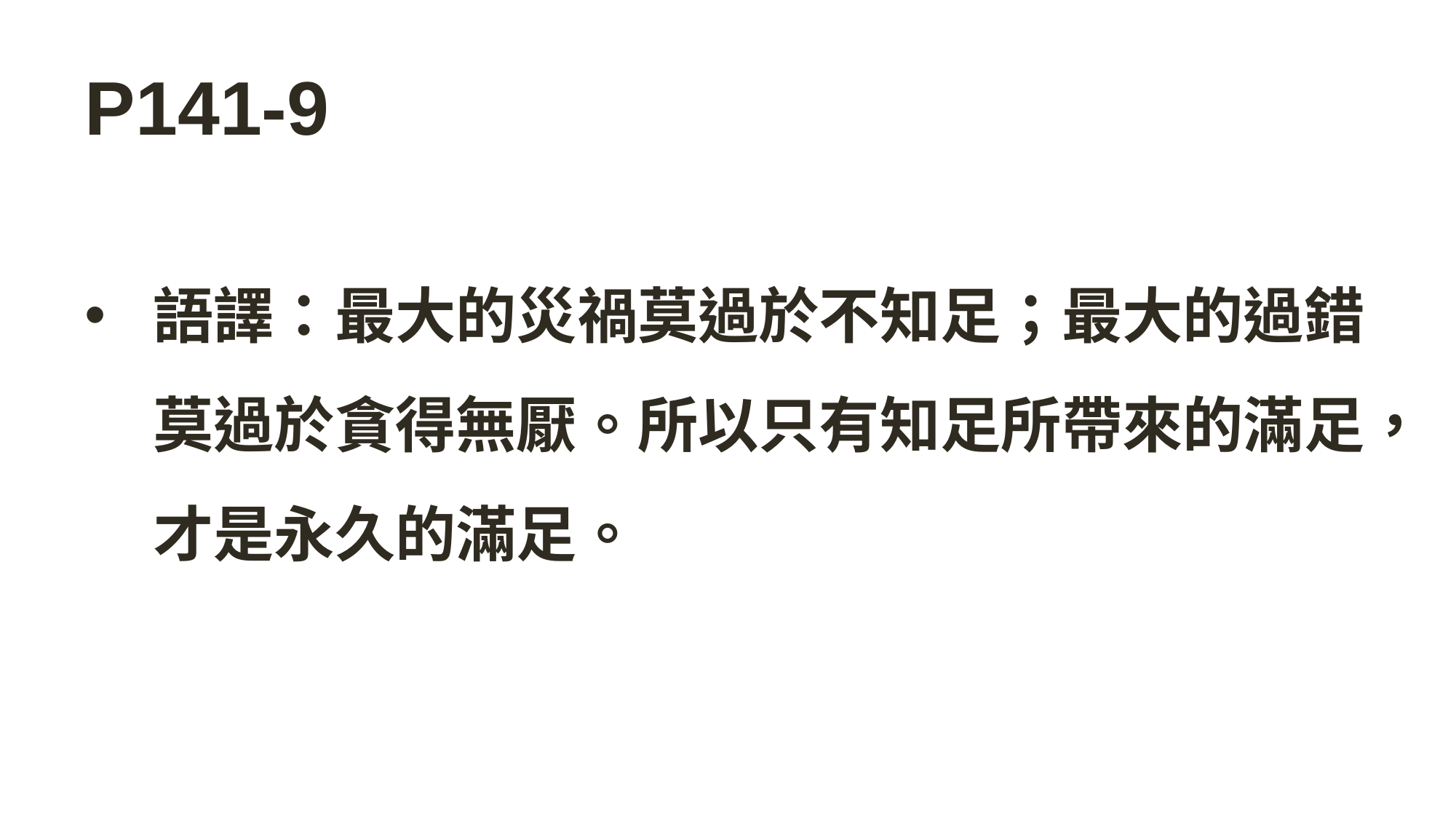

P141-9
語譯：最大的災禍莫過於不知足；最大的過錯莫過於貪得無厭。所以只有知足所帶來的滿足，才是永久的滿足。